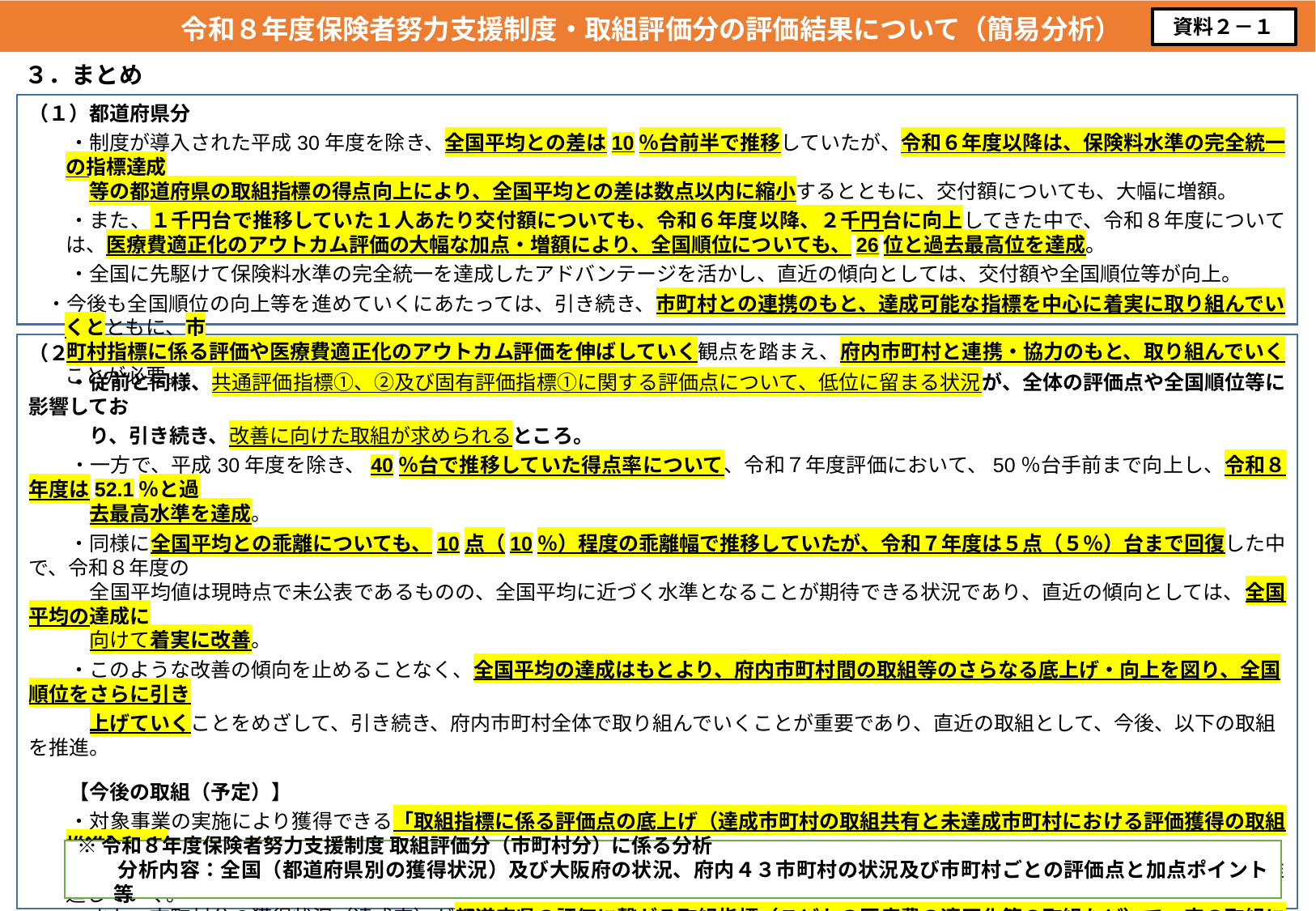

令和８年度保険者努力支援制度・取組評価分の評価結果について（簡易分析）
資料２－１
３．まとめ
（１）都道府県分
　　・制度が導入された平成30年度を除き、全国平均との差は10％台前半で推移していたが、令和６年度以降は、保険料水準の完全統一の指標達成
　　　等の都道府県の取組指標の得点向上により、全国平均との差は数点以内に縮小するとともに、交付額についても、大幅に増額。
　　・また、１千円台で推移していた１人あたり交付額についても、令和６年度以降、２千円台に向上してきた中で、令和８年度については、医療費適正化のアウトカム評価の大幅な加点・増額により、全国順位についても、26位と過去最高位を達成。
　　・全国に先駆けて保険料水準の完全統一を達成したアドバンテージを活かし、直近の傾向としては、交付額や全国順位等が向上。
・今後も全国順位の向上等を進めていくにあたっては、引き続き、市町村との連携のもと、達成可能な指標を中心に着実に取り組んでいくとともに、市
　町村指標に係る評価や医療費適正化のアウトカム評価を伸ばしていく観点を踏まえ、府内市町村と連携・協力のもと、取り組んでいくことが必要。

（２）市町村分
　　・従前と同様、共通評価指標①、②及び固有評価指標①に関する評価点について、低位に留まる状況が、全体の評価点や全国順位等に影響してお
　　　り、引き続き、改善に向けた取組が求められるところ。
　　・一方で、平成30年度を除き、40％台で推移していた得点率について、令和７年度評価において、50％台手前まで向上し、令和８年度は52.1％と過
　　　去最高水準を達成。
　　・同様に全国平均との乖離についても、10点（10％）程度の乖離幅で推移していたが、令和７年度は５点（５％）台まで回復した中で、令和８年度の
　　　全国平均値は現時点で未公表であるものの、全国平均に近づく水準となることが期待できる状況であり、直近の傾向としては、全国平均の達成に
　　　向けて着実に改善。
　　・このような改善の傾向を止めることなく、全国平均の達成はもとより、府内市町村間の取組等のさらなる底上げ・向上を図り、全国順位をさらに引き
　　　上げていくことをめざして、引き続き、府内市町村全体で取り組んでいくことが重要であり、直近の取組として、今後、以下の取組を推進。
　　【今後の取組（予定）】
　　・対象事業の実施により獲得できる「取組指標に係る評価点の底上げ（達成市町村の取組共有と未達成市町村における評価獲得の取組推進）」を
　　　図るため、達成市町村の取組共有を行うなど、未達成市町村が対象事業の実施により評価点を獲得できるよう、評価獲得の取組を推進していく。
　　　また、市町村分の獲得状況（達成率）が都道府県の評価に繋がる取組指標（こどもの医療費の適正化等の取組など）で一定の取組により達成が
　　　見込める指標については、個別の目標設定を行い、府内市町村の協力のもとで取り組んでいく。
　　・上記の取組にあたっては、介入支援事業の有効活用により、個別市町村へのフォローアップを図るとともに、今後、令和８年度分（令和７年度分を含む）の評価結果に係る分析資料（※）を展開することにより、評価点向上に向けた分析や好事例の横展開等を図り、市町村の主体的な取組をより効果的に進めていく。

※令和８年度保険者努力支援制度 取組評価分（市町村分）に係る分析
　　分析内容：全国（都道府県別の獲得状況）及び大阪府の状況、府内４３市町村の状況及び市町村ごとの評価点と加点ポイント等
3